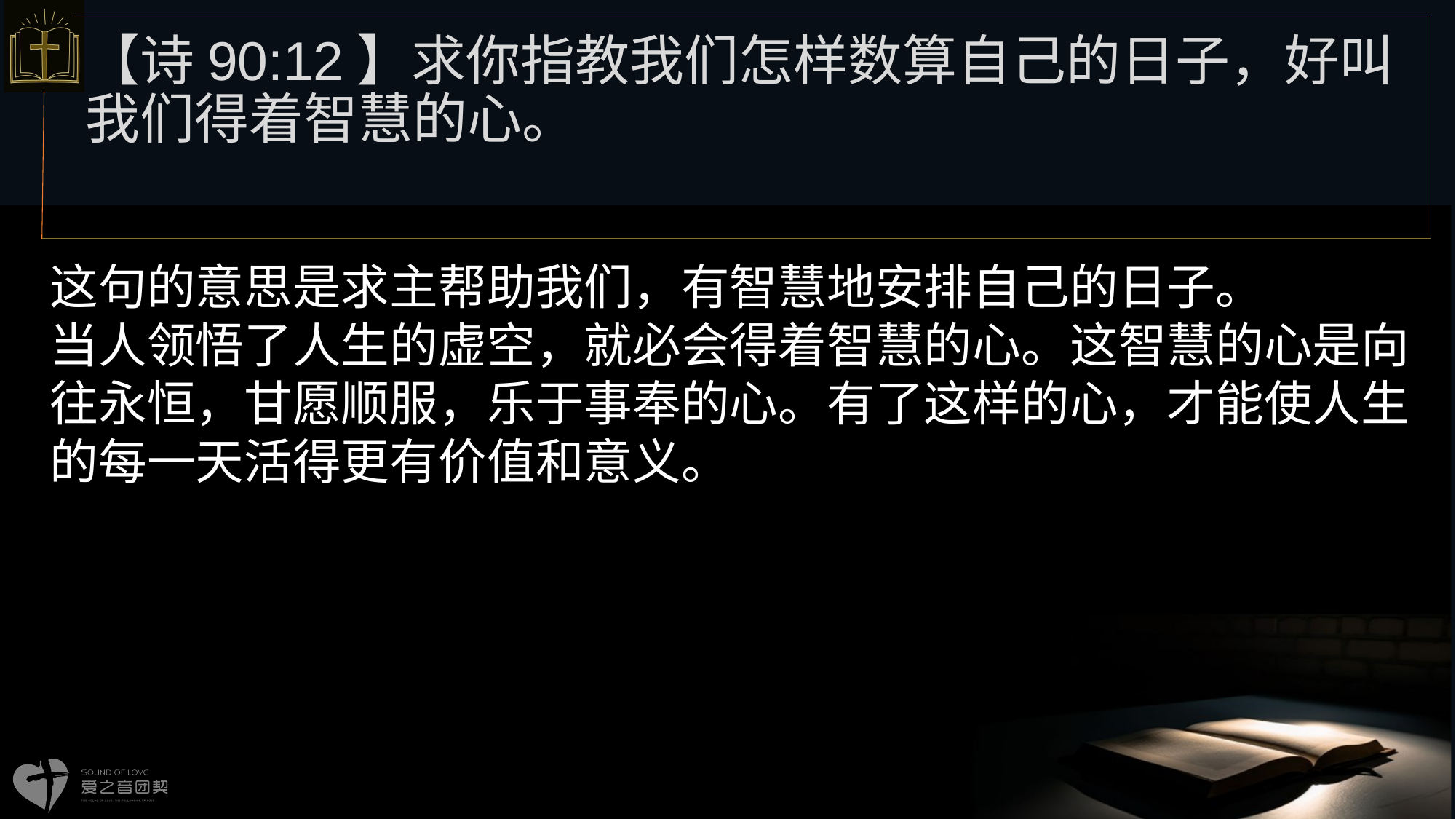

【诗90:12】求你指教我们怎样数算自己的日子，好叫我们得着智慧的心。
# 这句的意思是求主帮助我们，有智慧地安排自己的日子。 当人领悟了人生的虚空，就必会得着智慧的心。这智慧的心是向往永恒，甘愿顺服，乐于事奉的心。有了这样的心，才能使人生的每一天活得更有价值和意义。